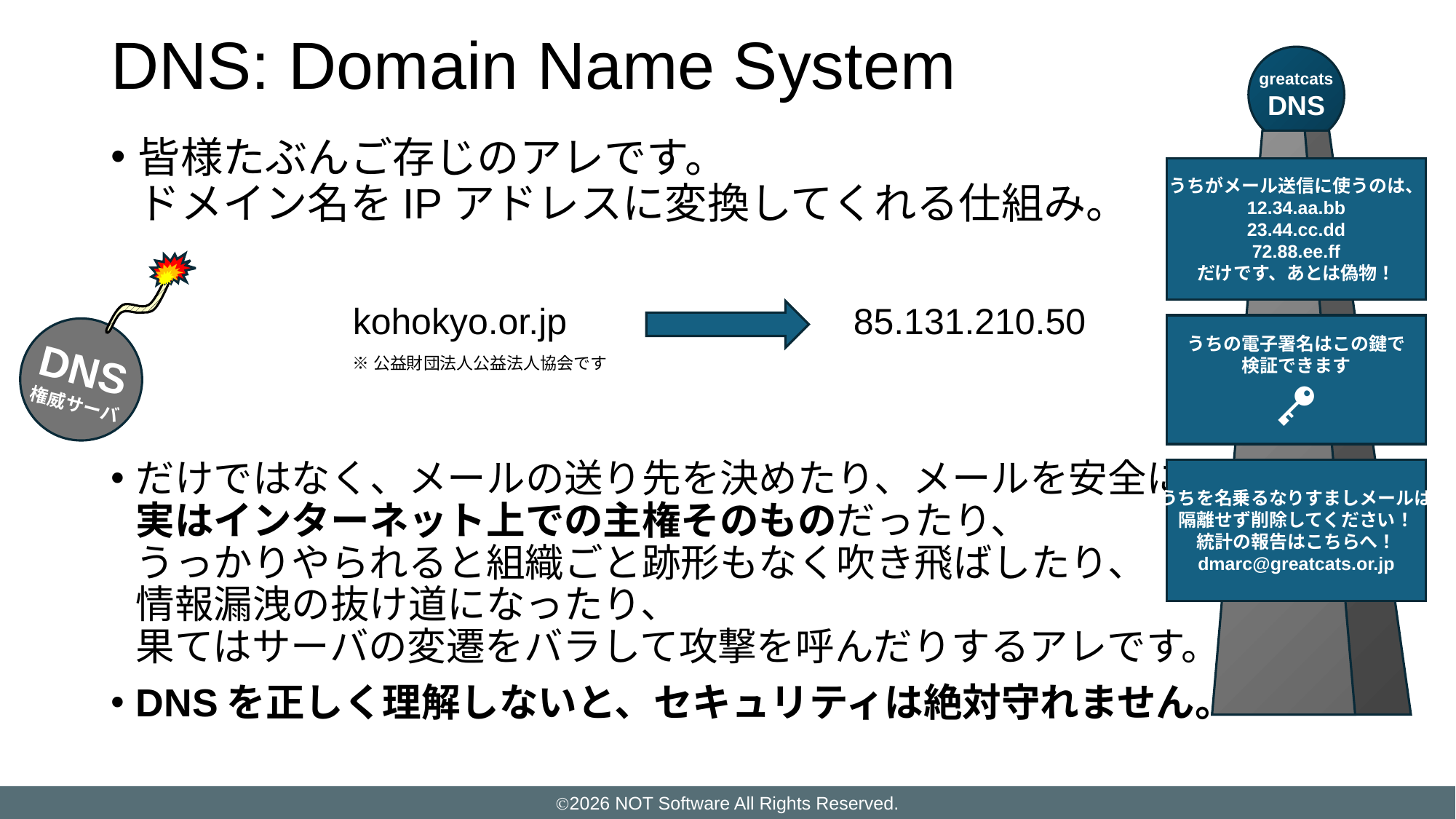

# DNS: Domain Name System
greatcats
DNS

皆様たぶんご存じのアレです。
ドメイン名をIPアドレスに変換してくれる仕組み。

うちがメール送信に使うのは、
12.34.aa.bb
23.44.cc.dd
72.88.ee.ff
だけです、あとは偽物！

DNS
権威サーバ
kohokyo.or.jp
85.131.210.50

うちの電子署名はこの鍵で
検証できます
🔑
※公益財団法人公益法人協会です
だけではなく、メールの送り先を決めたり、メールを安全にしたり、
実はインターネット上での主権そのものだったり、
うっかりやられると組織ごと跡形もなく吹き飛ばしたり、
情報漏洩の抜け道になったり、
果てはサーバの変遷をバラして攻撃を呼んだりするアレです。
DNSを正しく理解しないと、セキュリティは絶対守れません。
うちを名乗るなりすましメールは
隔離せず削除してください！
統計の報告はこちらへ！
dmarc@greatcats.or.jp